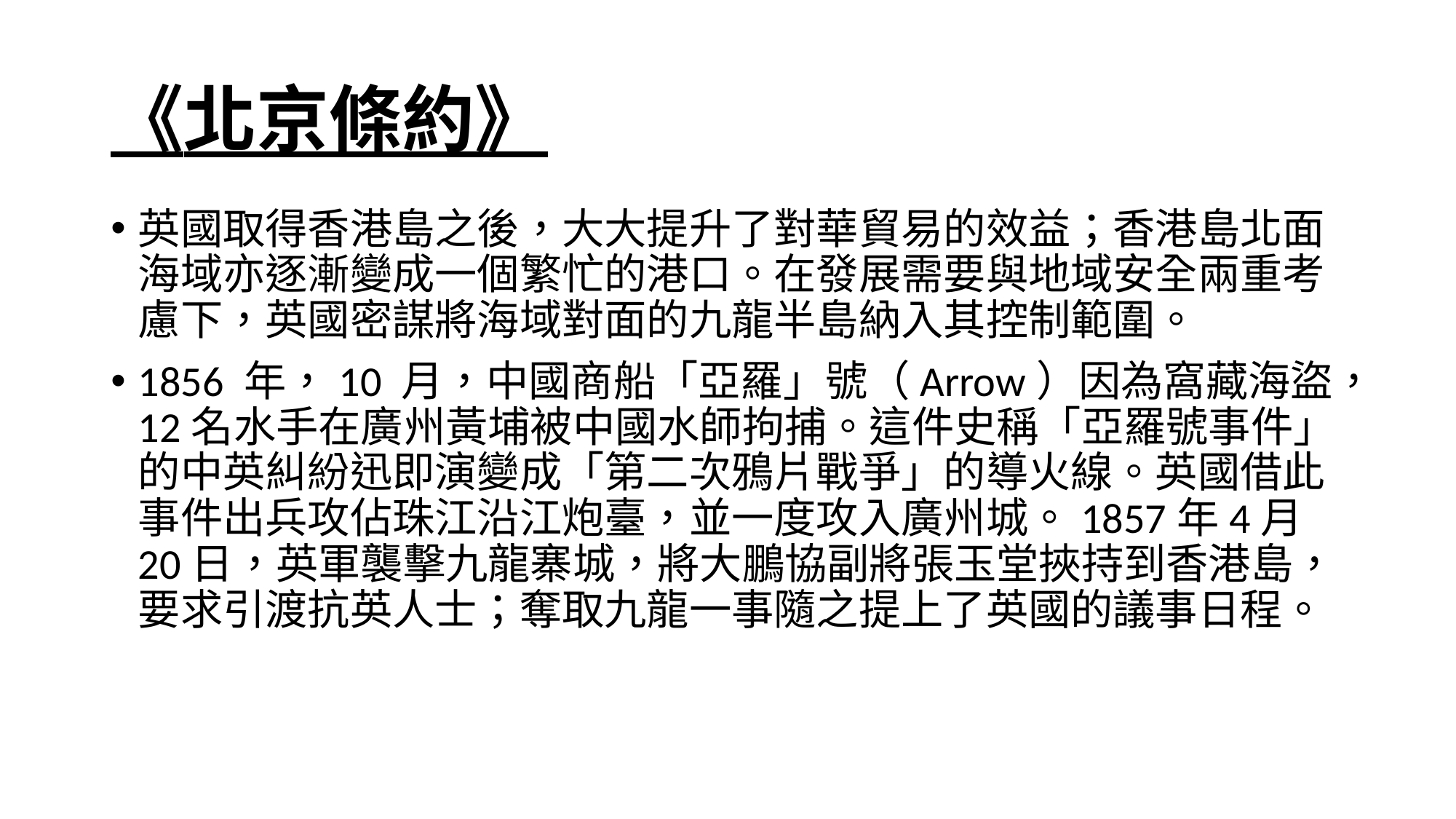

# 《北京條約》
英國取得香港島之後，大大提升了對華貿易的效益；香港島北面海域亦逐漸變成一個繁忙的港口。在發展需要與地域安全兩重考慮下，英國密謀將海域對面的九龍半島納入其控制範圍。
1856 年，10 月，中國商船「亞羅」號（Arrow）因為窩藏海盜，12名水手在廣州黃埔被中國水師拘捕。這件史稱「亞羅號事件」的中英糾紛迅即演變成「第二次鴉片戰爭」的導火線。英國借此事件出兵攻佔珠江沿江炮臺，並一度攻入廣州城。1857年4月20日，英軍襲擊九龍寨城，將大鵬協副將張玉堂挾持到香港島，要求引渡抗英人士；奪取九龍一事隨之提上了英國的議事日程。